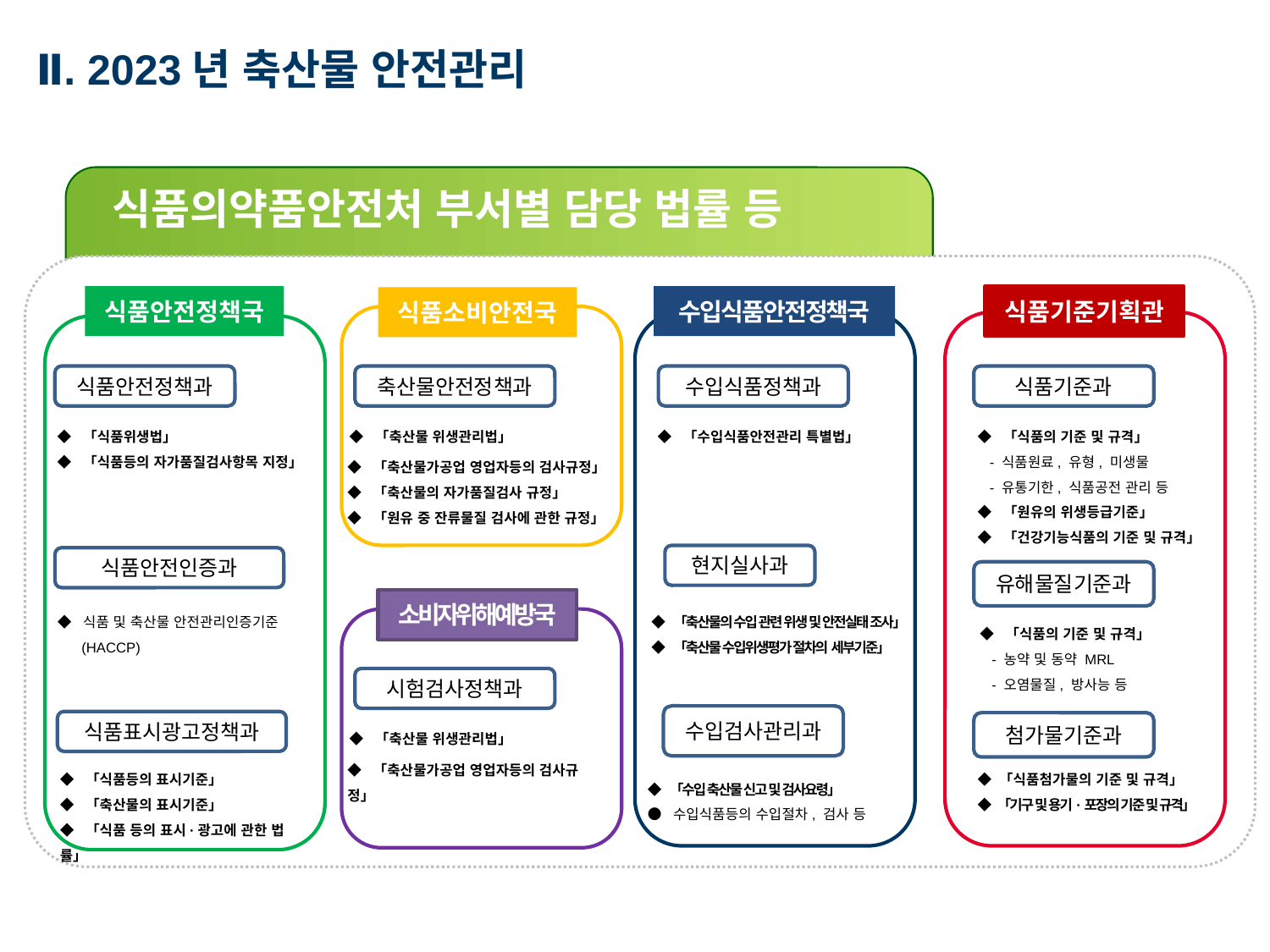

Ⅱ. 2023년 축산물 안전관리
식품의약품안전처 부서별 담당 법률 등

식품안전정책국

식품안전정책과
◆  「식품위생법」
◆  「식품등의 자가품질검사항목 지정」

식품안전인증과
◆  식품 및 축산물 안전관리인증기준 (HACCP)
식품표시광고정책과
◆  「식품등의 표시기준」
◆  「축산물의 표시기준」
◆  「식품 등의 표시·광고에 관한 법률」

수입식품안전정책국

수입식품정책과
◆  「수입식품안전관리 특별법」
현지실사과
◆  「축산물의 수입 관련 위생 및 안전실태 조사」
◆  「축산물 수입위생평가 절차의  세부기준」

수입검사관리과
◆  「수입 축산물 신고 및 검사요령」
●  수입식품등의 수입절차, 검사 등
식품기준기획관

식품기준과
◆  「식품의 기준 및 규격」
   - 식품원료, 유형, 미생물
   - 유통기한, 식품공전 관리 등
◆  「원유의 위생등급기준」
◆  「건강기능식품의 기준 및 규격」
유해물질기준과
◆  「식품의 기준 및 규격」
   - 농약 및 동약 MRL
   - 오염물질, 방사능 등

첨가물기준과
식품소비안전국

축산물안전정책과
◆  「축산물 위생관리법」
◆  「축산물가공업 영업자등의 검사규정」
◆  「축산물의 자가품질검사 규정」
◆  「원유 중 잔류물질 검사에 관한 규정」
소비자위해예방국

시험검사정책과
◆  「축산물 위생관리법」
◆  「축산물가공업 영업자등의 검사규정」
◆ 「식품첨가물의 기준 및 규격」
◆ 「기구 및 용기·포장의 기준 및 규격」